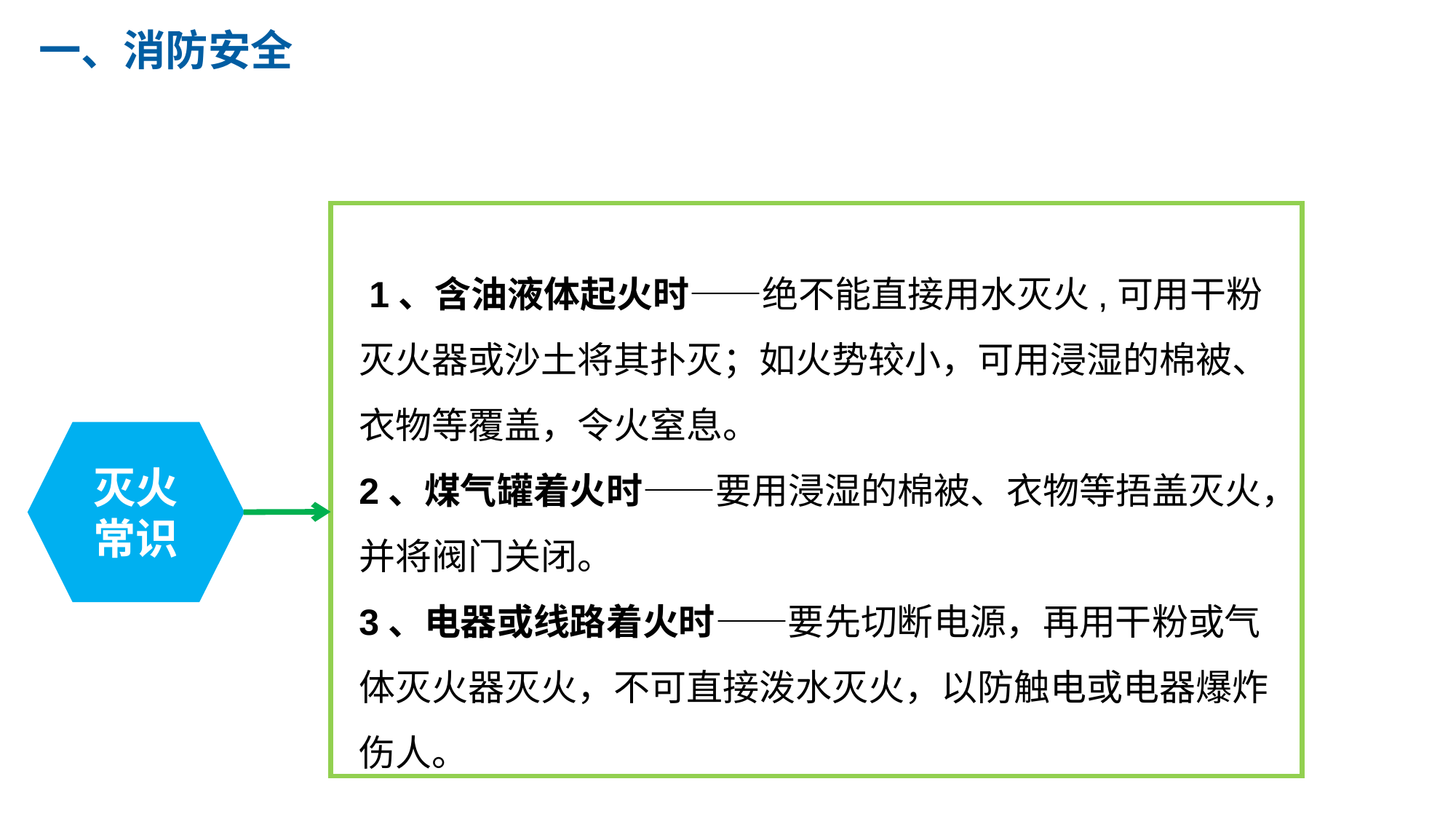

一、消防安全

 1、含油液体起火时——绝不能直接用水灭火,可用干粉灭火器或沙土将其扑灭；如火势较小，可用浸湿的棉被、衣物等覆盖，令火窒息。
2、煤气罐着火时——要用浸湿的棉被、衣物等捂盖灭火，并将阀门关闭。
3、电器或线路着火时——要先切断电源，再用干粉或气体灭火器灭火，不可直接泼水灭火，以防触电或电器爆炸伤人。
灭火
常识